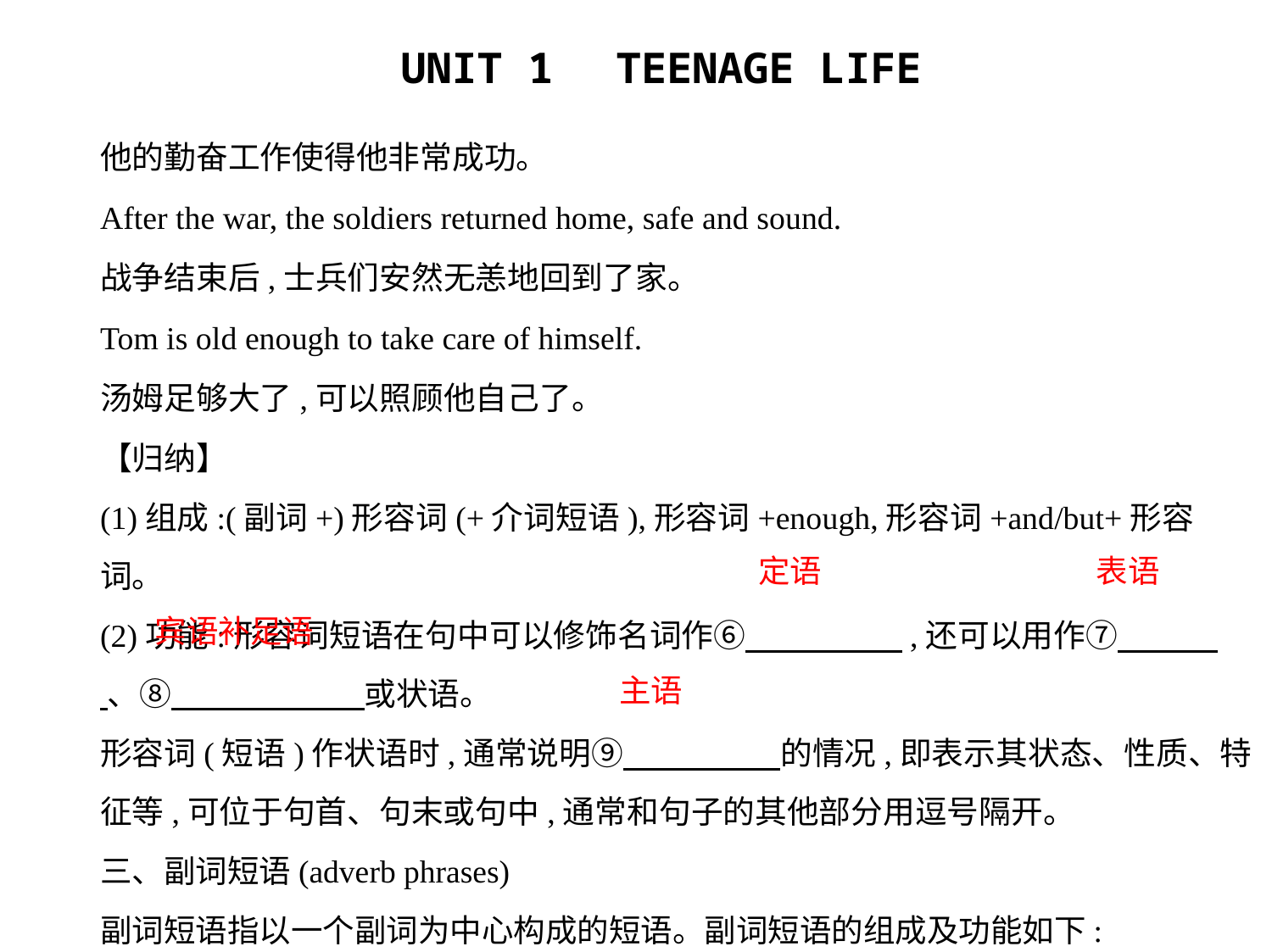

他的勤奋工作使得他非常成功。
After the war, the soldiers returned home, safe and sound.
战争结束后,士兵们安然无恙地回到了家。
Tom is old enough to take care of himself.
汤姆足够大了,可以照顾他自己了。
【归纳】
(1)组成:(副词+)形容词(+介词短语),形容词+enough,形容词+and/but+形容词。
(2)功能:形容词短语在句中可以修饰名词作⑥　　　　    ,还可以用作⑦　　      、⑧　　　     　    或状语。
形容词(短语)作状语时,通常说明⑨　　　　    的情况,即表示其状态、性质、特
征等,可位于句首、句末或句中,通常和句子的其他部分用逗号隔开。
三、副词短语(adverb phrases)
副词短语指以一个副词为中心构成的短语。副词短语的组成及功能如下:

定语
表语
宾语补足语
主语